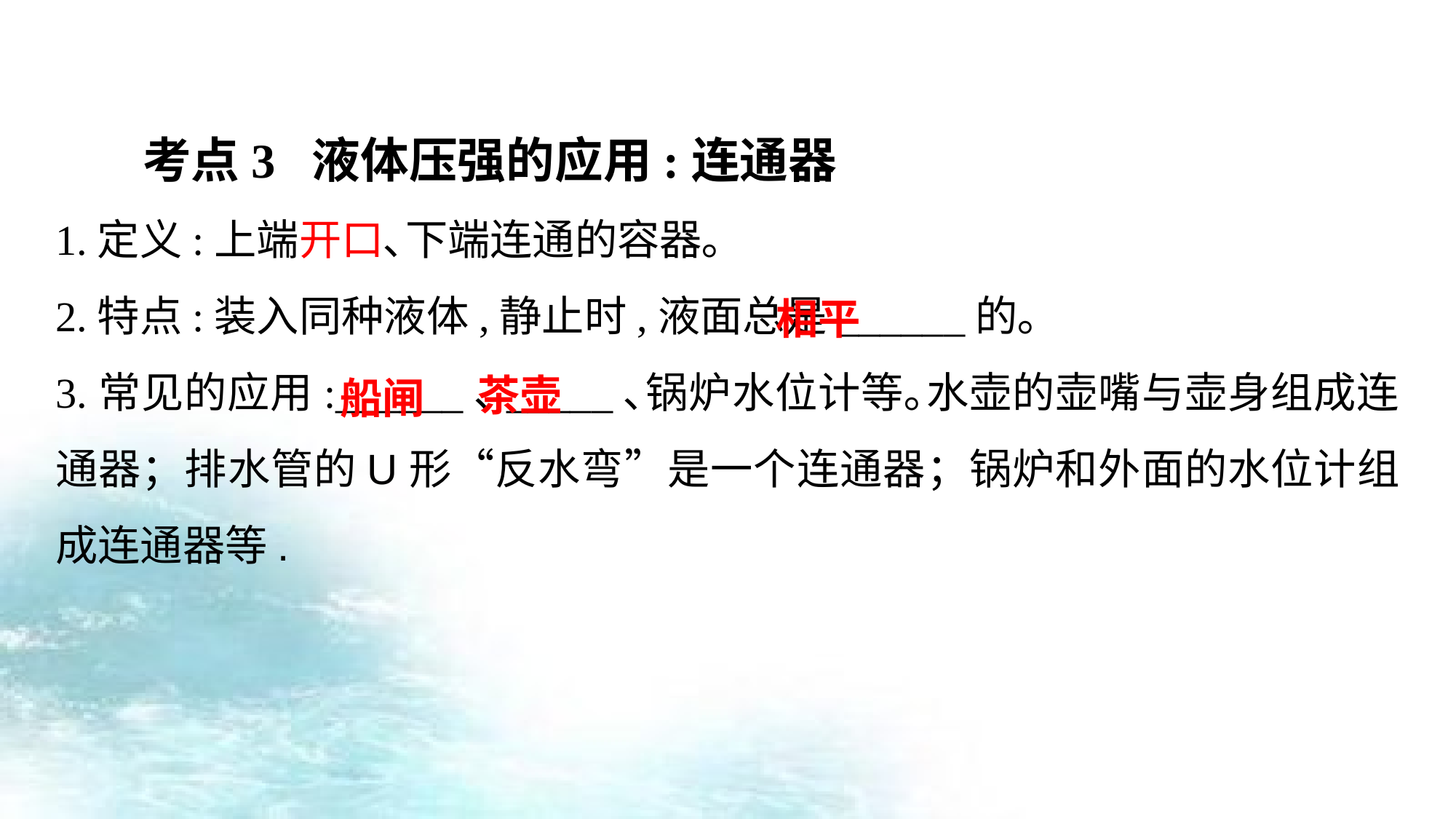

考点3  液体压强的应用:连通器
1.定义:上端开口､下端连通的容器｡
2.特点:装入同种液体,静止时,液面总是______的｡
3.常见的应用:______､_____､锅炉水位计等｡水壶的壶嘴与壶身组成连通器；排水管的U形“反水弯”是一个连通器；锅炉和外面的水位计组成连通器等.

相平
茶壶
船闸